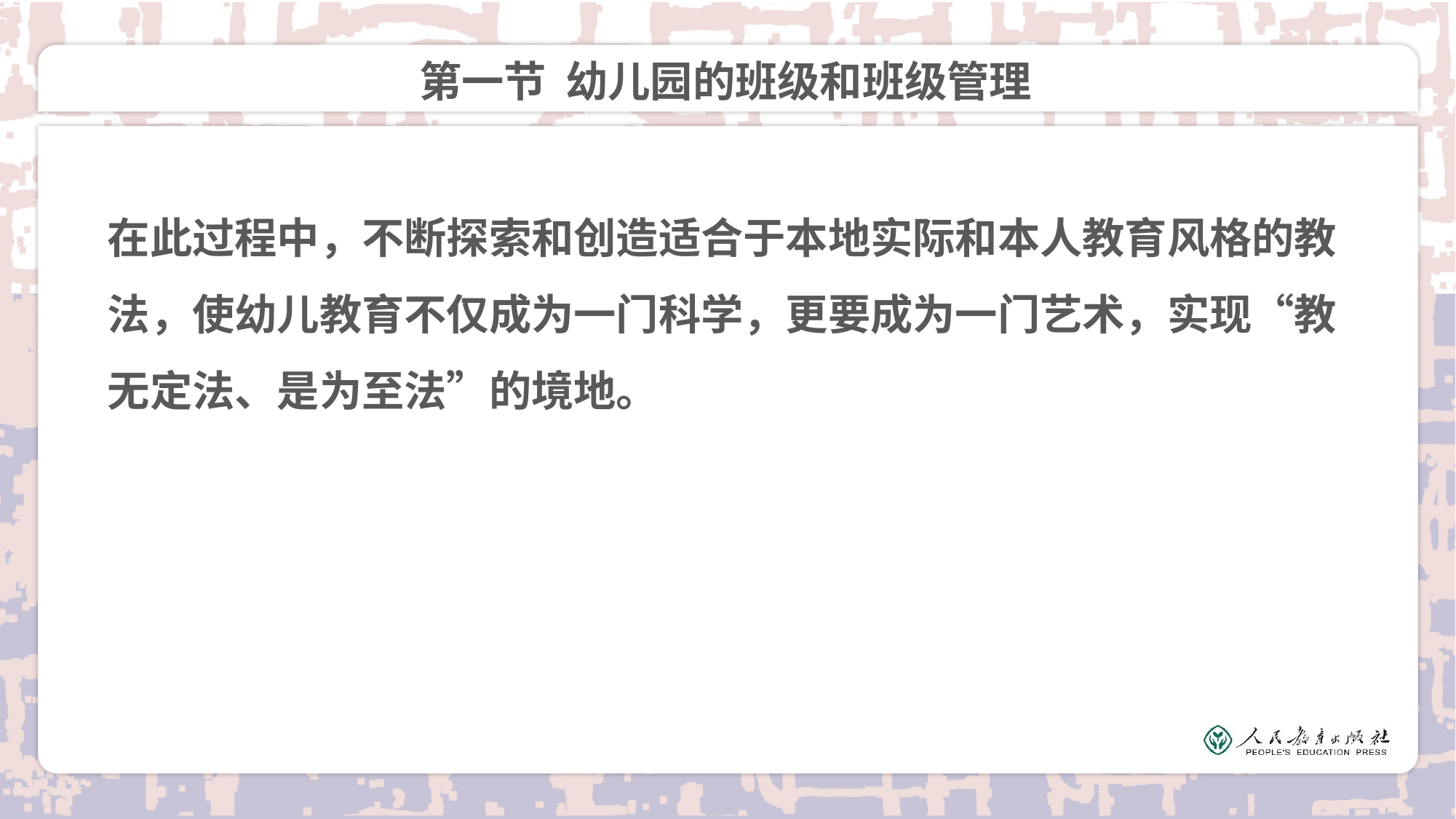

# 第一节  幼儿园的班级和班级管理
在此过程中，不断探索和创造适合于本地实际和本人教育风格的教法，使幼儿教育不仅成为一门科学，更要成为一门艺术，实现“教无定法、是为至法”的境地。